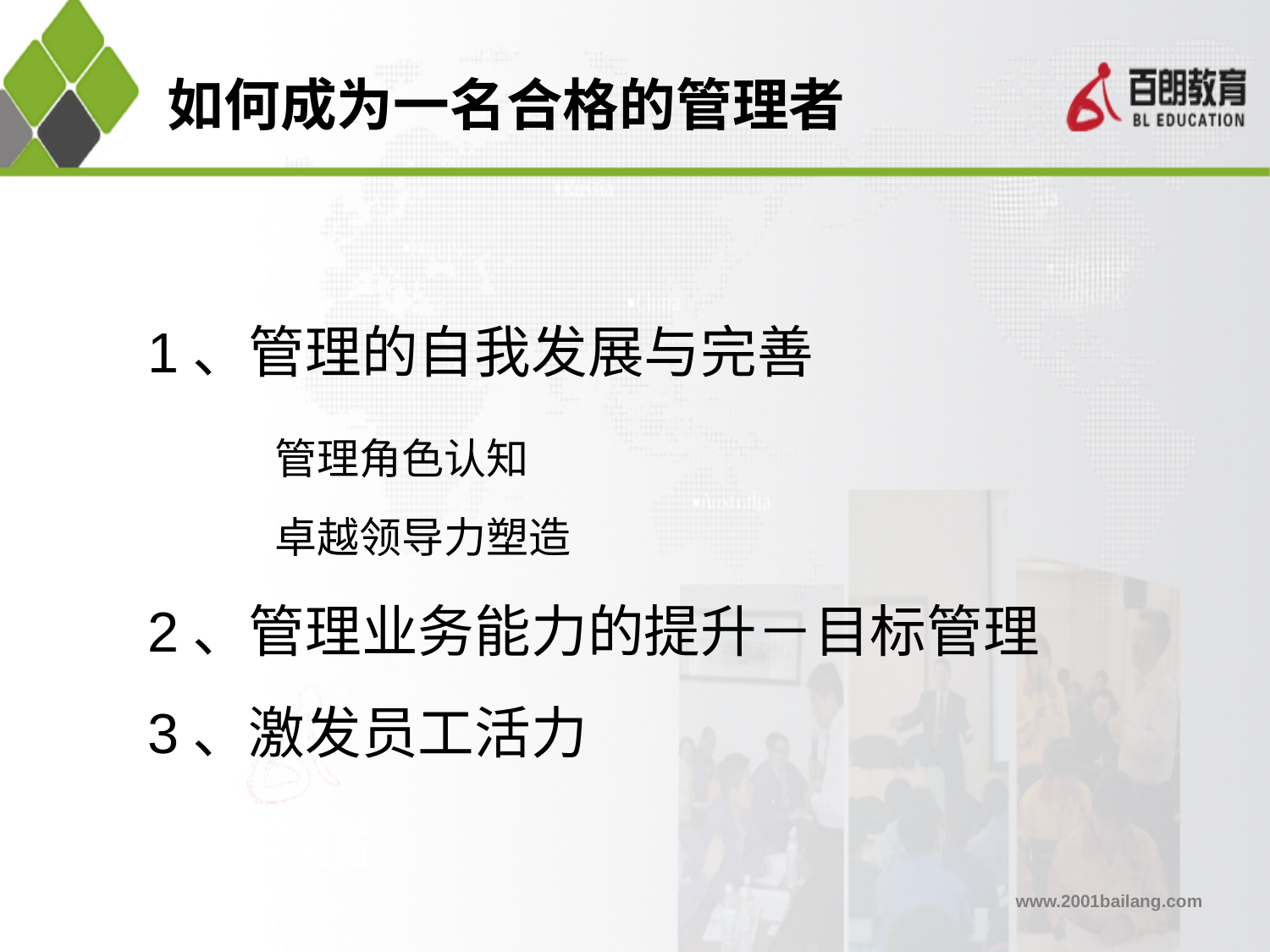

如何成为一名合格的管理者
1、管理的自我发展与完善
	管理角色认知
	卓越领导力塑造
2、管理业务能力的提升－目标管理
3、激发员工活力